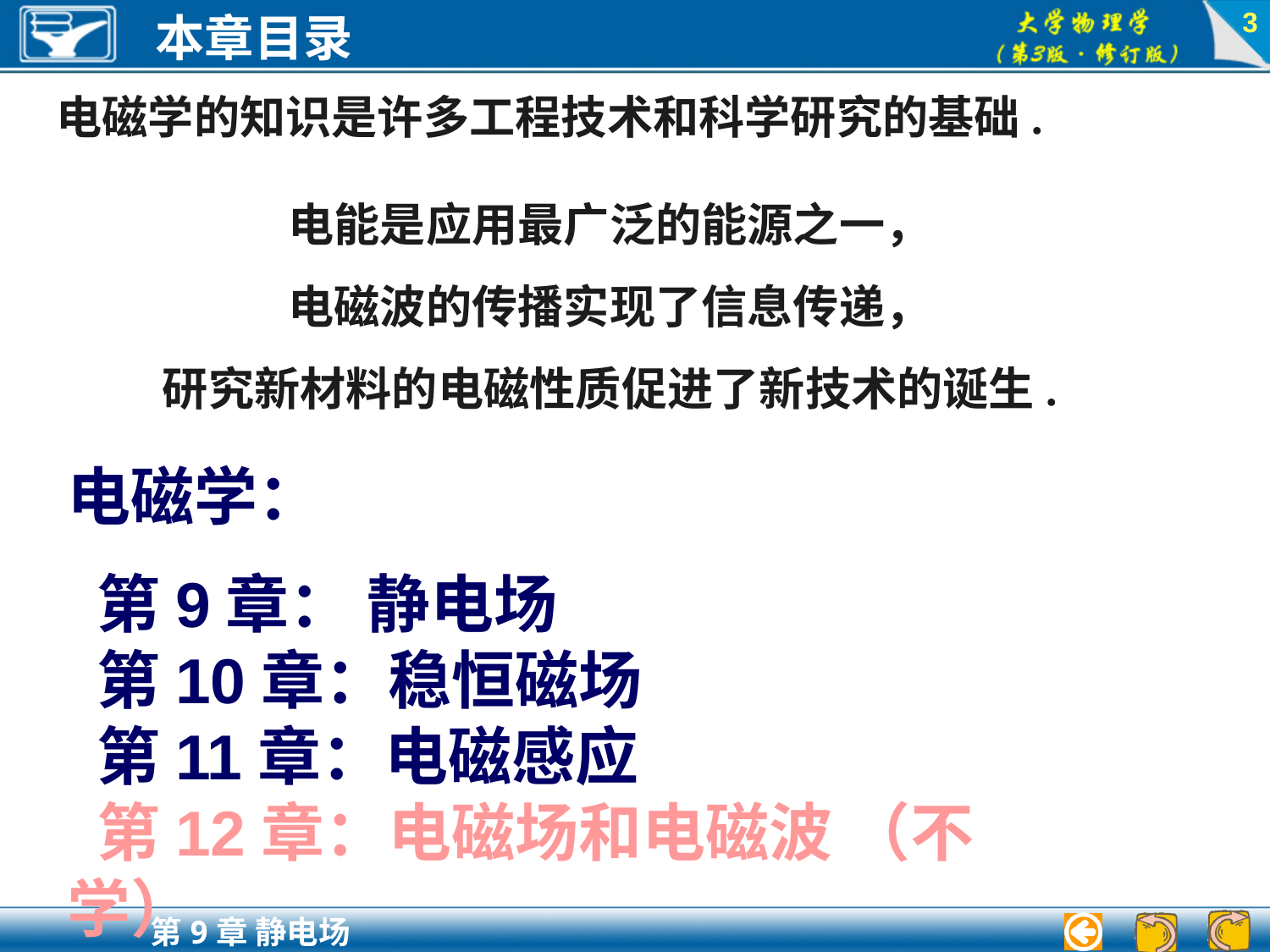

3
电磁学的知识是许多工程技术和科学研究的基础.
电能是应用最广泛的能源之一，
电磁波的传播实现了信息传递，
研究新材料的电磁性质促进了新技术的诞生.
电磁学：
 第9章： 静电场
 第10章：稳恒磁场
 第11章：电磁感应
 第12章：电磁场和电磁波 （不学）